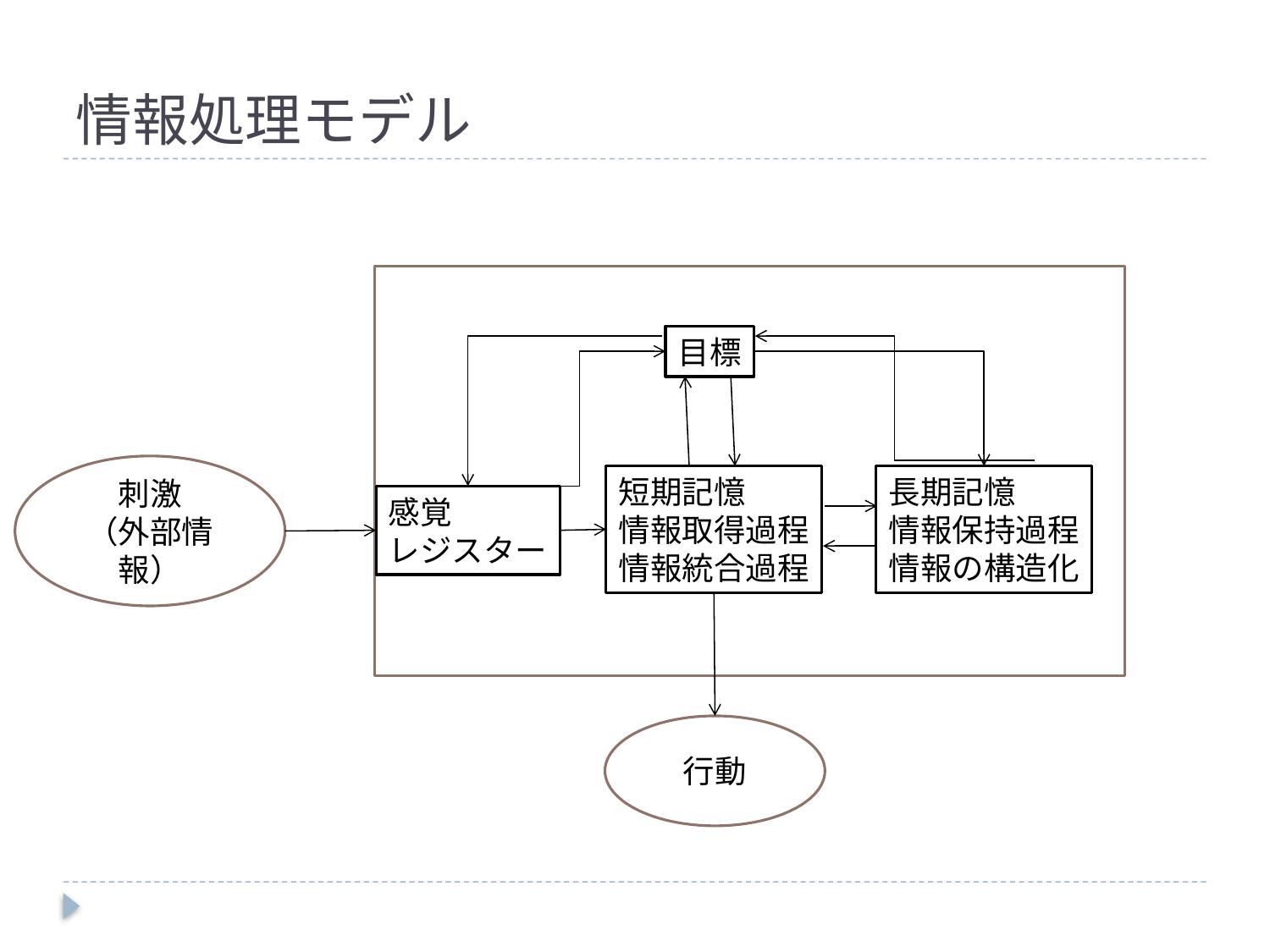

# 情報処理モデル

目標
刺激
（外部情報）
短期記憶
情報取得過程
情報統合過程
長期記憶
情報保持過程
情報の構造化
感覚
レジスター
行動